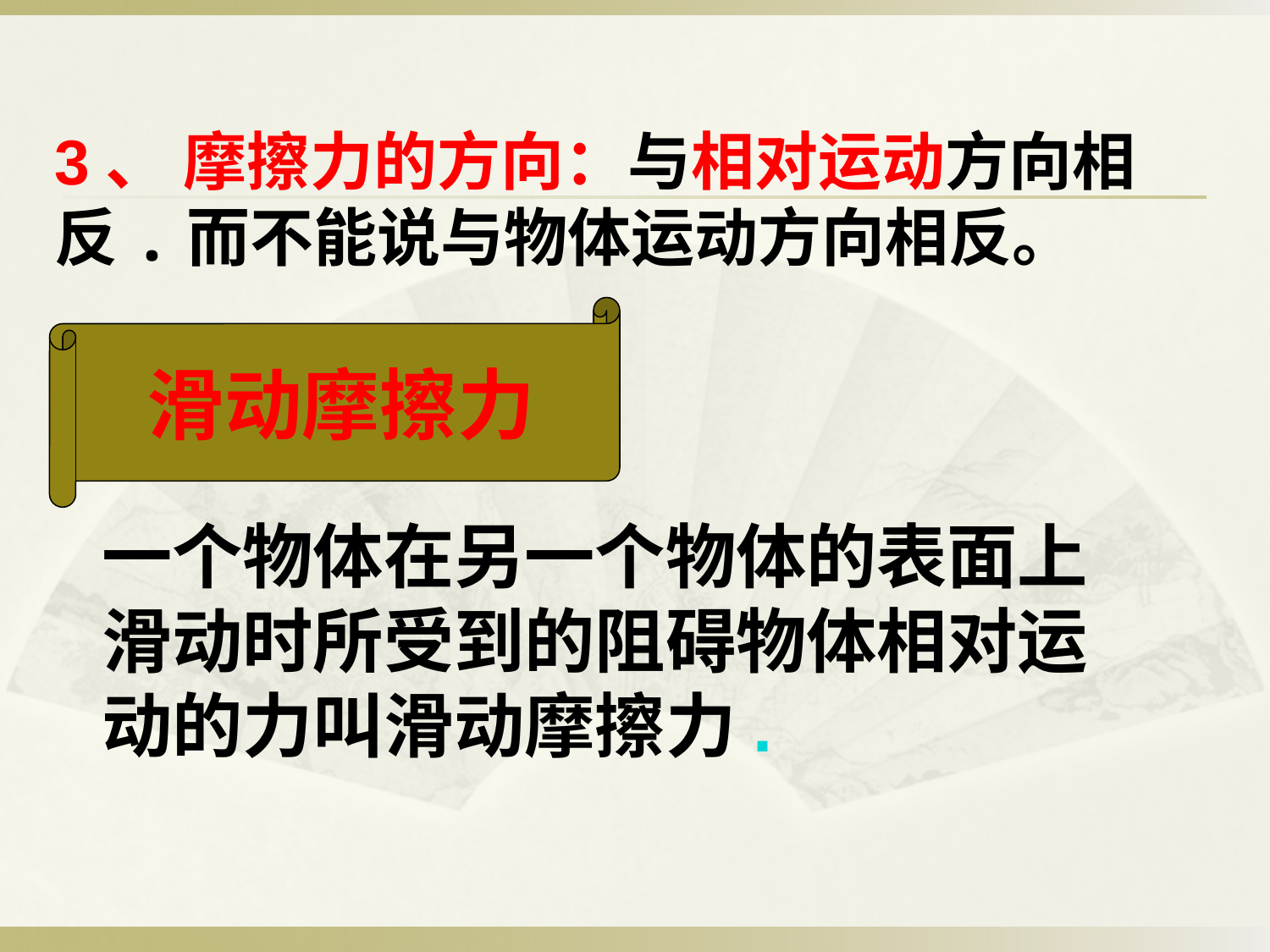

3、 摩擦力的方向：与相对运动方向相反.而不能说与物体运动方向相反。

滑动摩擦力
一个物体在另一个物体的表面上滑动时所受到的阻碍物体相对运动的力叫滑动摩擦力.